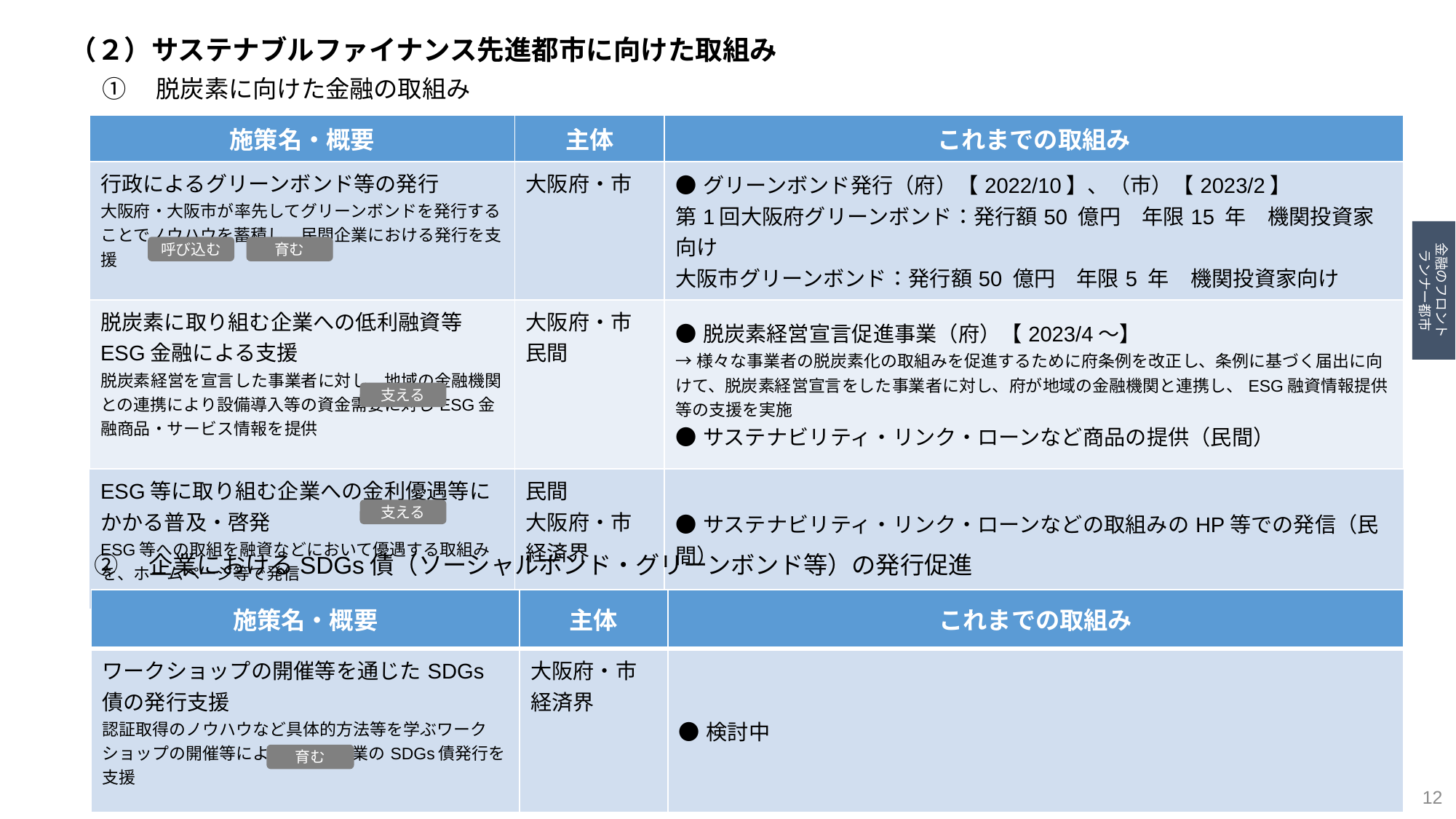

（２）サステナブルファイナンス先進都市に向けた取組み
①　脱炭素に向けた金融の取組み
| 施策名・概要 | 主体 | これまでの取組み |
| --- | --- | --- |
| 行政によるグリーンボンド等の発行 大阪府・大阪市が率先してグリーンボンドを発行することでノウハウを蓄積し、民間企業における発行を支援 | 大阪府・市 | ●グリーンボンド発行（府）【2022/10】、（市）【2023/2】 第1回大阪府グリーンボンド：発行額50 億円　年限15 年　機関投資家向け 大阪市グリーンボンド：発行額50 億円　年限5 年　機関投資家向け |
| 脱炭素に取り組む企業への低利融資等ESG金融による支援 脱炭素経営を宣言した事業者に対し、地域の金融機関との連携により設備導入等の資金需要に対しESG金融商品・サービス情報を提供 | 大阪府・市 民間 | ●脱炭素経営宣言促進事業（府）【2023/4～】 →様々な事業者の脱炭素化の取組みを促進するために府条例を改正し、条例に基づく届出に向けて、脱炭素経営宣言をした事業者に対し、府が地域の金融機関と連携し、ESG融資情報提供等の支援を実施 ●サステナビリティ・リンク・ローンなど商品の提供（民間） |
| ESG等に取り組む企業への金利優遇等にかかる普及・啓発 ESG等への取組を融資などにおいて優遇する取組みを、ホームページ等で発信 | 民間 大阪府・市 経済界 | ●サステナビリティ・リンク・ローンなどの取組みのHP等での発信（民間） |
金融のフロント
ランナー都市
育む
呼び込む
支える
支える
②　企業におけるSDGs債（ソーシャルボンド・グリーンボンド等）の発行促進
| 施策名・概要 | 主体 | これまでの取組み |
| --- | --- | --- |
| ワークショップの開催等を通じたSDGs債の発行支援 認証取得のノウハウなど具体的方法等を学ぶワークショップの開催等により、民間企業のSDGs債発行を支援 | 大阪府・市 経済界 | ●検討中 |
育む
12